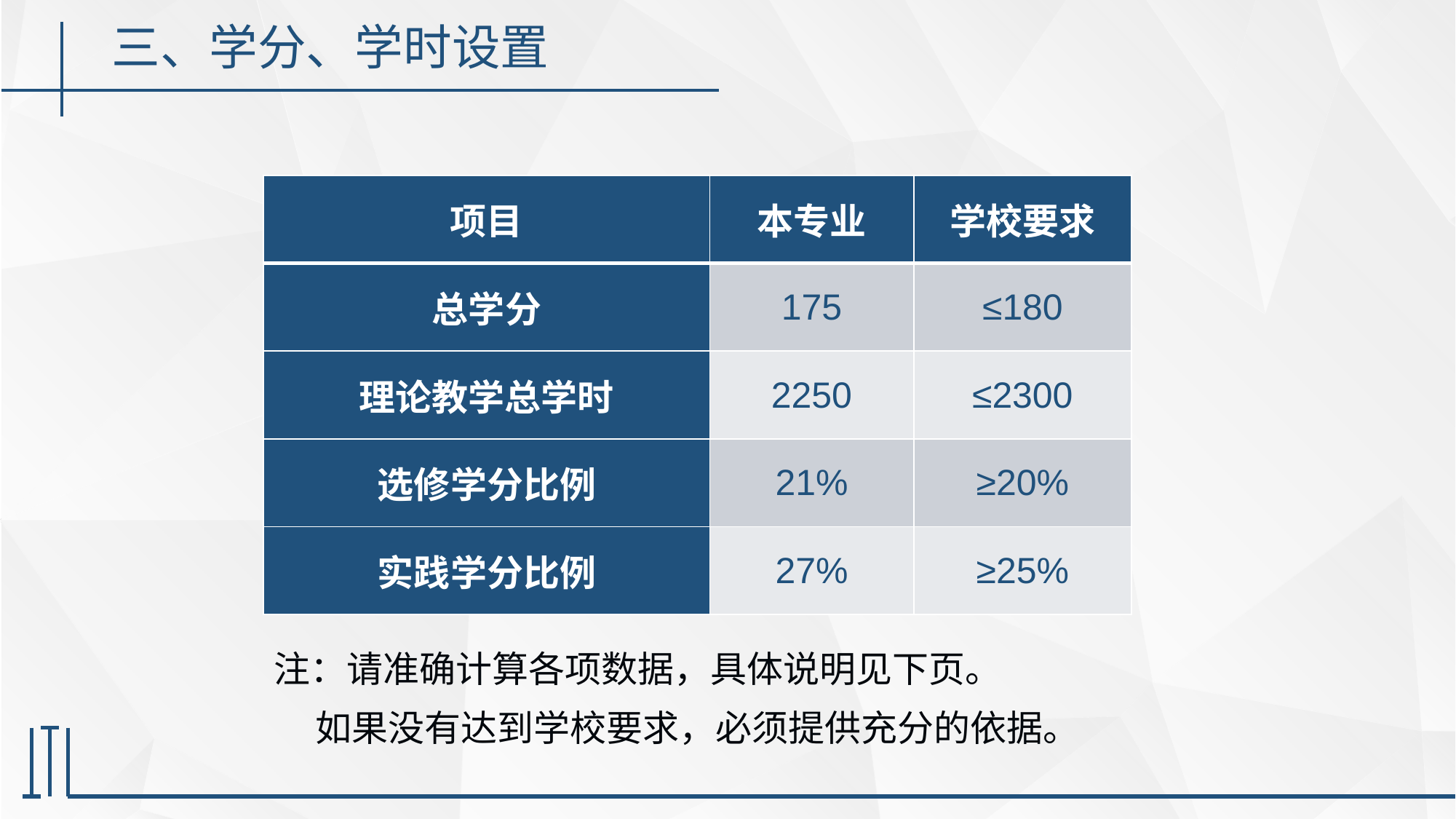

三、学分、学时设置
| 项目 | 本专业 | 学校要求 |
| --- | --- | --- |
| 总学分 | 175 | ≤180 |
| 理论教学总学时 | 2250 | ≤2300 |
| 选修学分比例 | 21% | ≥20% |
| 实践学分比例 | 27% | ≥25% |
注：请准确计算各项数据，具体说明见下页。
    如果没有达到学校要求，必须提供充分的依据。